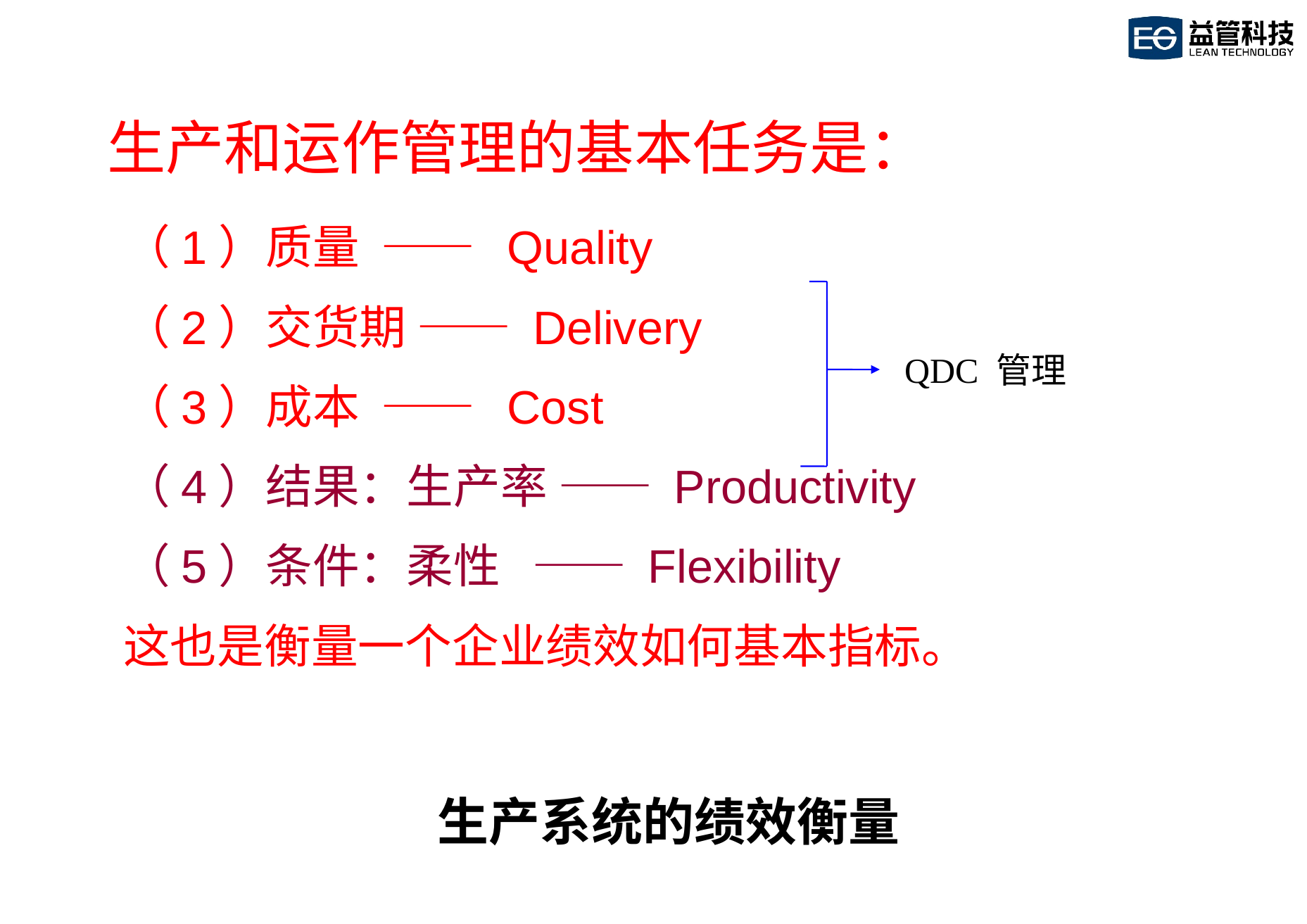

生产和运作管理的基本任务是：
（1）质量  ——  Quality
（2）交货期 —— Delivery
（3）成本  ——  Cost
（4）结果：生产率 —— Productivity
（5）条件：柔性   —— Flexibility
这也是衡量一个企业绩效如何基本指标。

QDC 管理

生产系统的绩效衡量